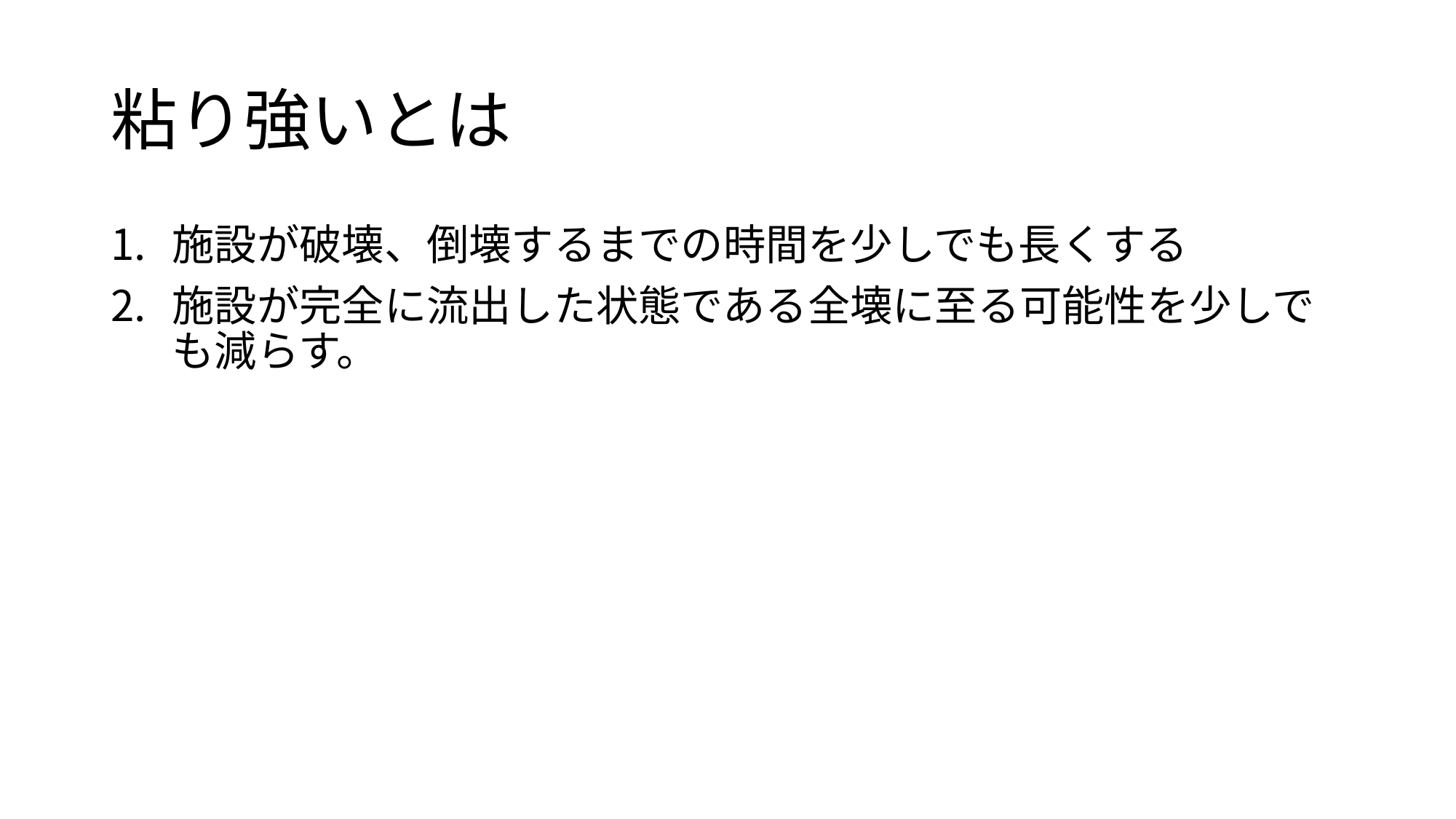

# 粘り強いとは
施設が破壊、倒壊するまでの時間を少しでも長くする
施設が完全に流出した状態である全壊に至る可能性を少しでも減らす。